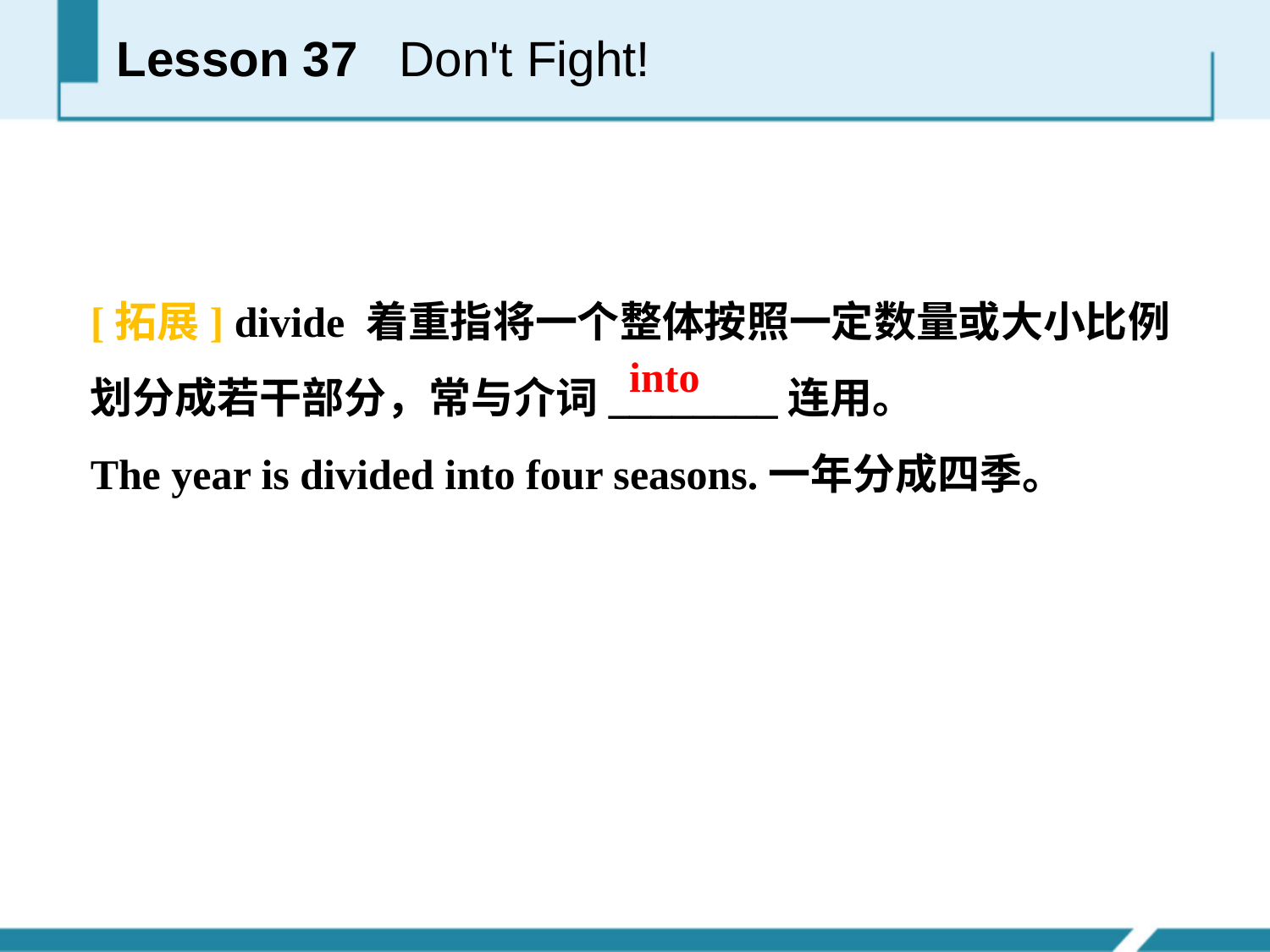

[拓展] divide 着重指将一个整体按照一定数量或大小比例划分成若干部分，常与介词________连用。
The year is divided into four seasons.一年分成四季。

into